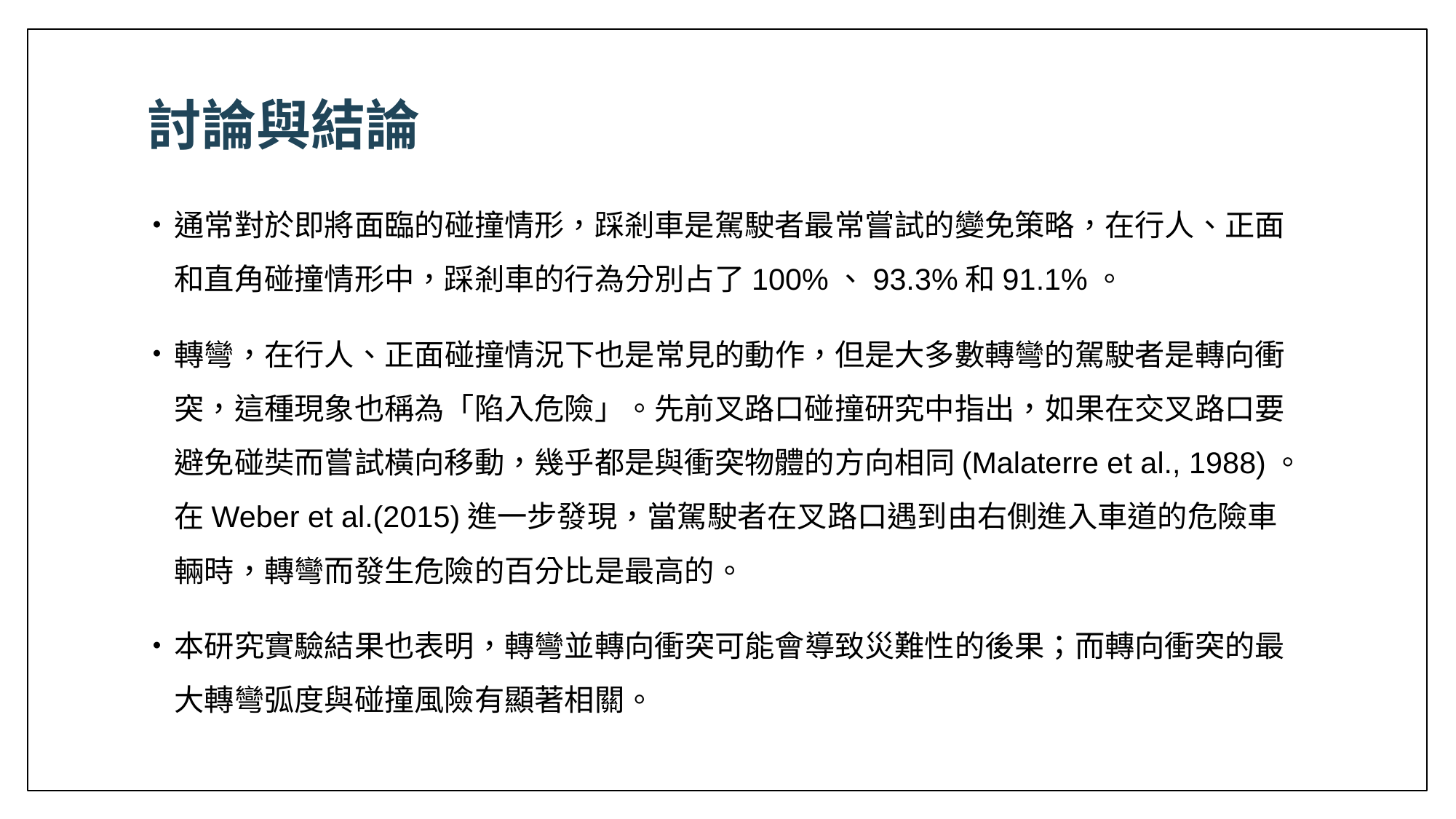

# 討論與結論
通常對於即將面臨的碰撞情形，踩剎車是駕駛者最常嘗試的變免策略，在行人、正面和直角碰撞情形中，踩剎車的行為分別占了100%、93.3%和91.1%。
轉彎，在行人、正面碰撞情況下也是常見的動作，但是大多數轉彎的駕駛者是轉向衝突，這種現象也稱為「陷入危險」。先前叉路口碰撞研究中指出，如果在交叉路口要避免碰奘而嘗試橫向移動，幾乎都是與衝突物體的方向相同(Malaterre et al., 1988)。在Weber et al.(2015)進一步發現，當駕駛者在叉路口遇到由右側進入車道的危險車輛時，轉彎而發生危險的百分比是最高的。
本研究實驗結果也表明，轉彎並轉向衝突可能會導致災難性的後果；而轉向衝突的最大轉彎弧度與碰撞風險有顯著相關。